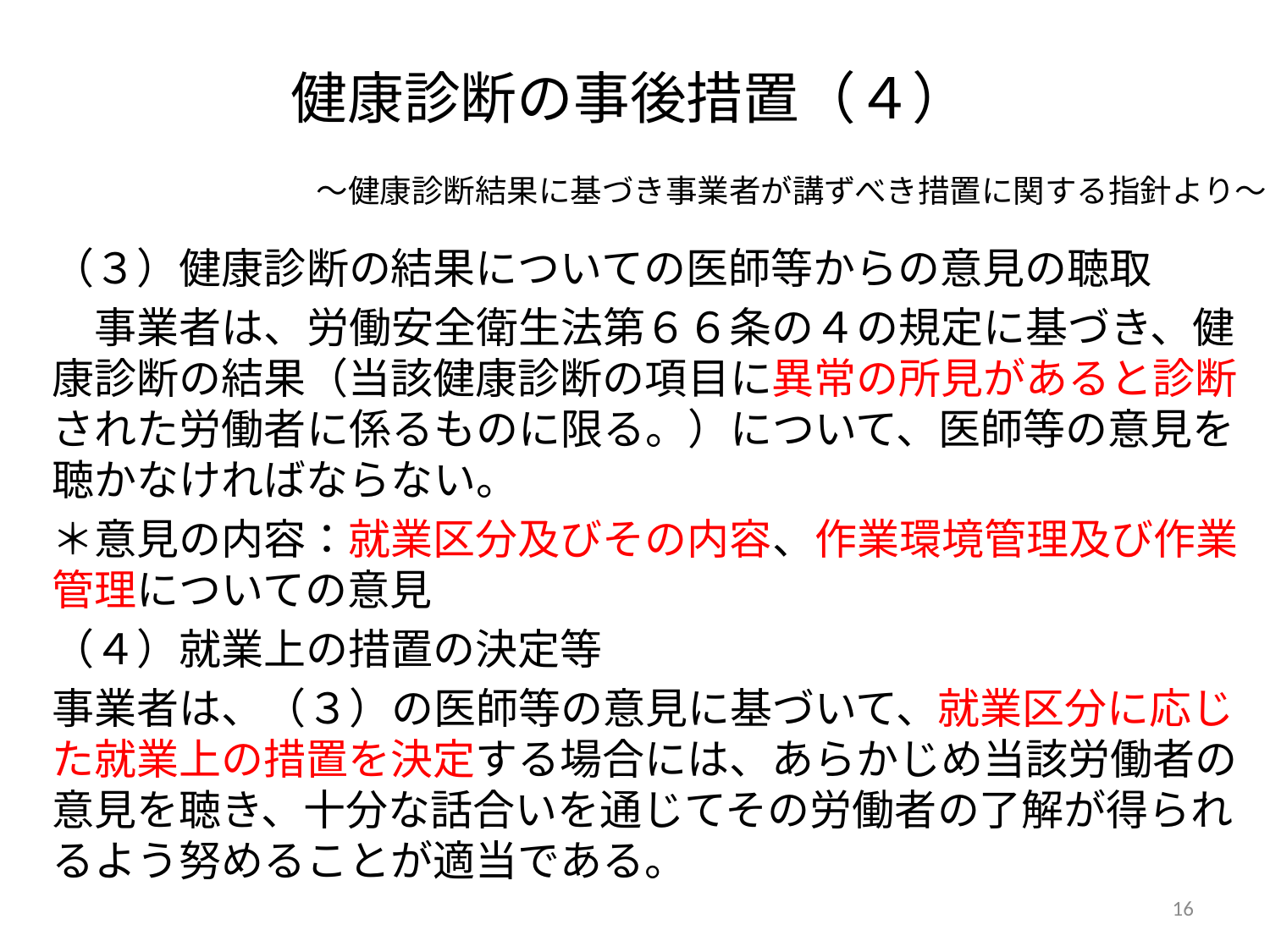

健康診断の事後措置（４）
～健康診断結果に基づき事業者が講ずべき措置に関する指針より～
（３）健康診断の結果についての医師等からの意見の聴取
　事業者は、労働安全衛生法第６６条の４の規定に基づき、健康診断の結果（当該健康診断の項目に異常の所見があると診断された労働者に係るものに限る。）について、医師等の意見を聴かなければならない。
＊意見の内容：就業区分及びその内容、作業環境管理及び作業管理についての意見
（４）就業上の措置の決定等
事業者は、（３）の医師等の意見に基づいて、就業区分に応じた就業上の措置を決定する場合には、あらかじめ当該労働者の意見を聴き、十分な話合いを通じてその労働者の了解が得られるよう努めることが適当である。
16